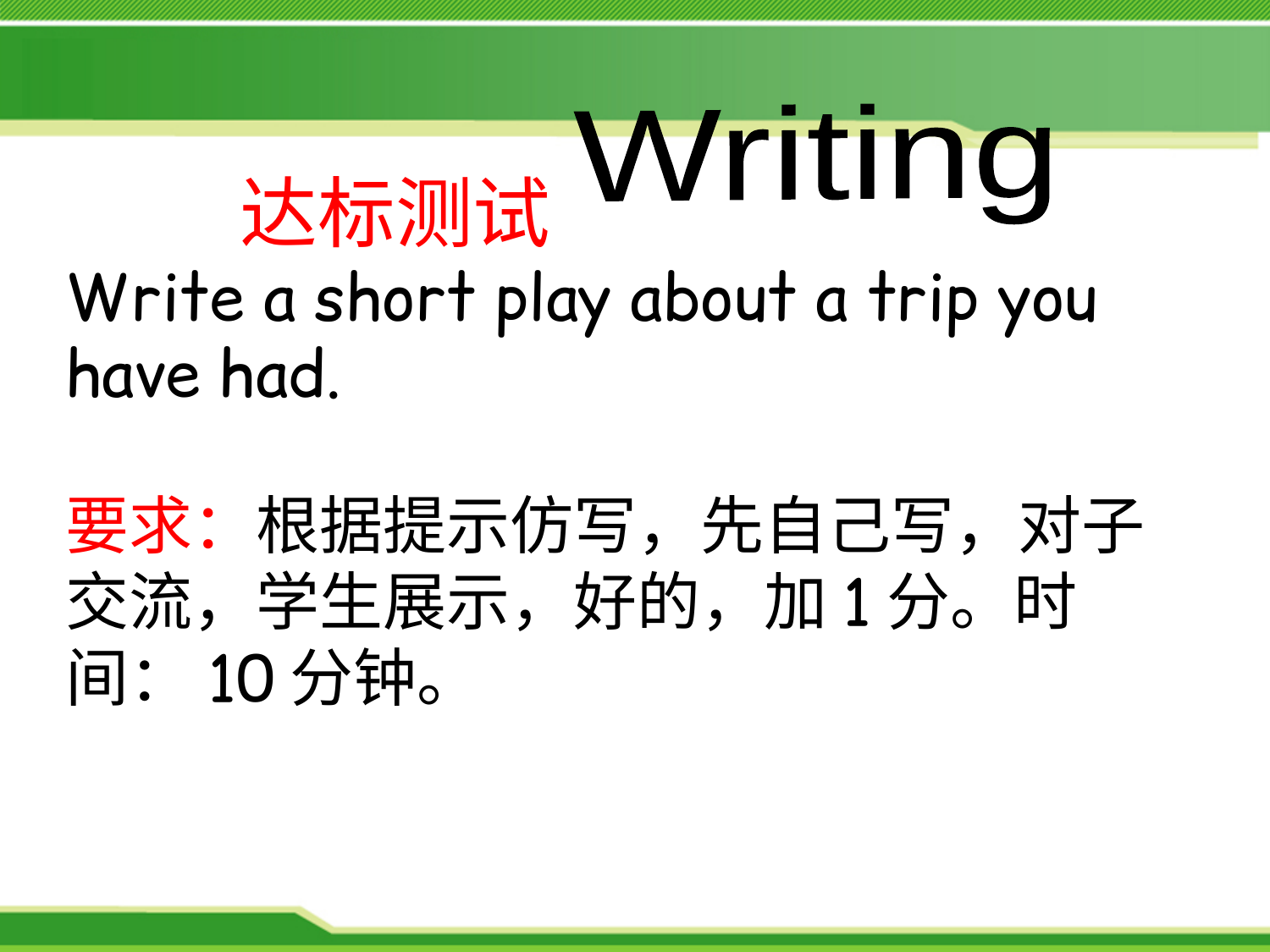

Writing
# 达标测试 Write a short play about a trip you have had. 要求：根据提示仿写，先自己写，对子 交流，学生展示，好的，加1分。时间：10分钟。